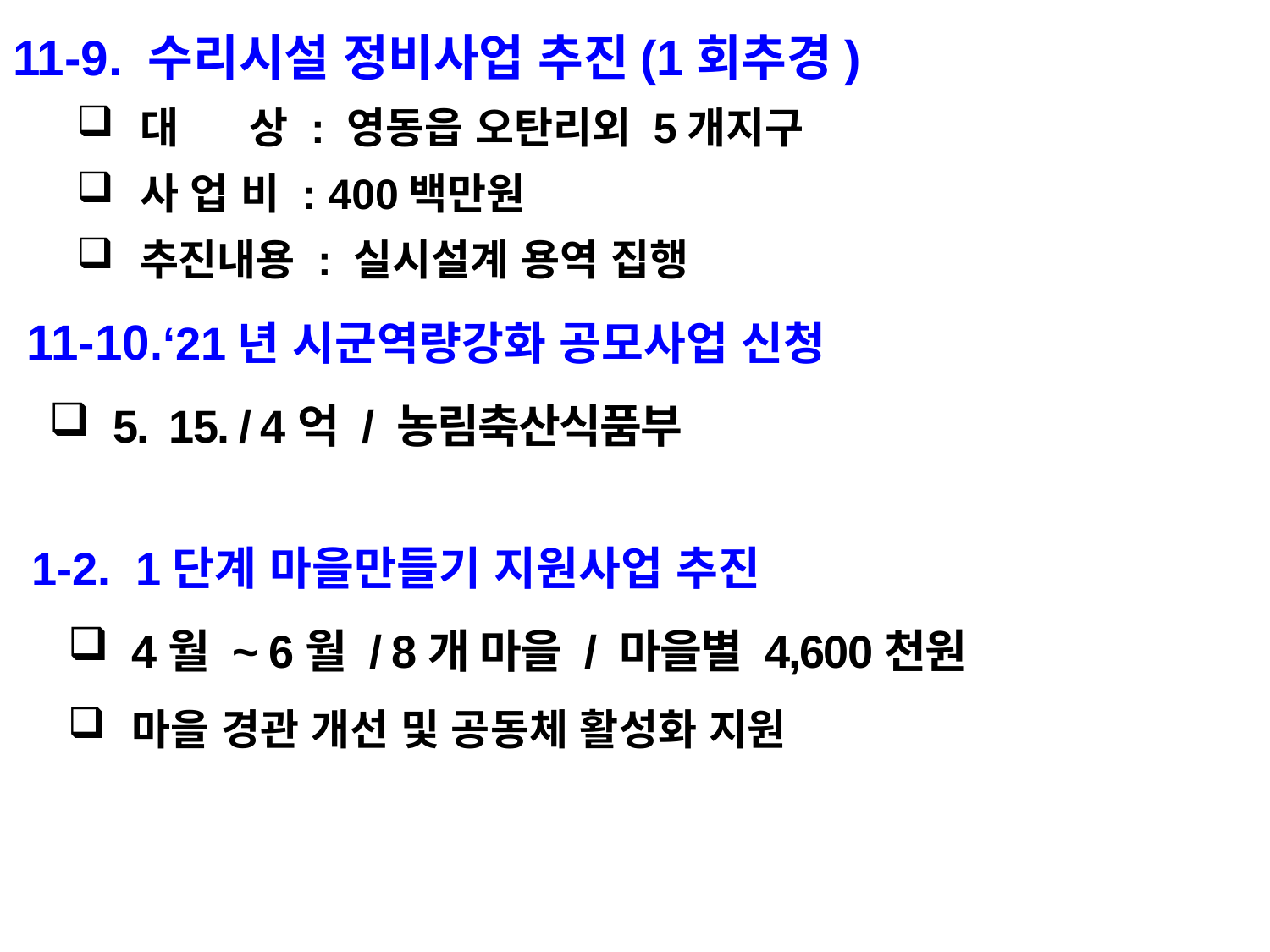

11-9. 수리시설 정비사업 추진(1회추경)
대      상 : 영동읍 오탄리외 5개지구
사 업 비 : 400백만원
추진내용 : 실시설계 용역 집행

 11-10.‘21년 시군역량강화 공모사업 신청
5.  15. / 4억 / 농림축산식품부

1-2.  1단계 마을만들기 지원사업 추진
4월 ~ 6월 / 8개 마을 / 마을별 4,600천원
마을 경관 개선 및 공동체 활성화 지원